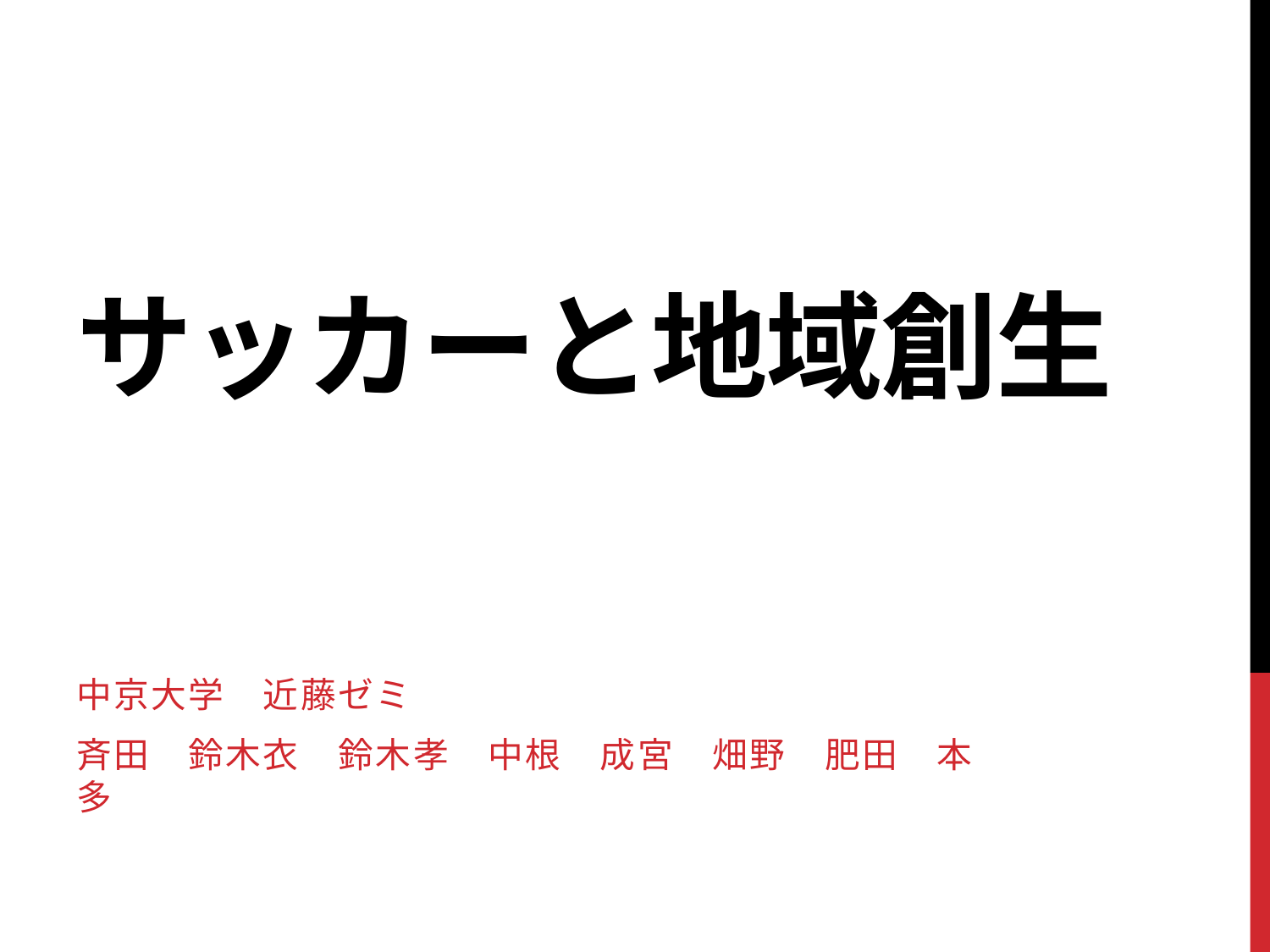

# サッカーと地域創生
中京大学　近藤ゼミ
斉田　鈴木衣　鈴木孝　中根　成宮　畑野　肥田　本多